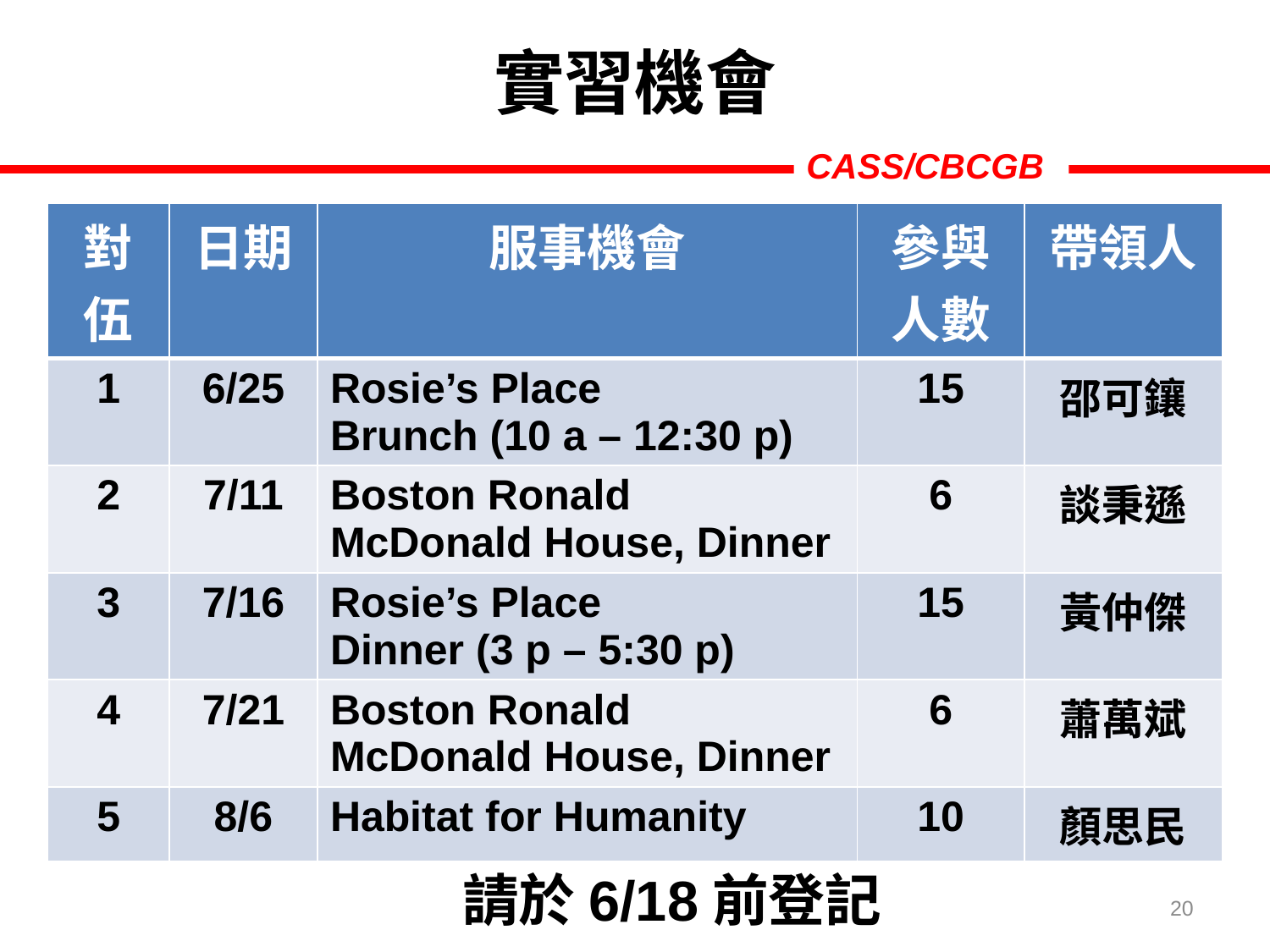

實習機會
CASS/CBCGB
| 對伍 | 日期 | 服事機會 | 參與人數 | 帶領人 |
| --- | --- | --- | --- | --- |
| 1 | 6/25 | Rosie’s Place Brunch (10 a – 12:30 p) | 15 | 邵可鑲 |
| 2 | 7/11 | Boston Ronald McDonald House, Dinner | 6 | 談秉遜 |
| 3 | 7/16 | Rosie’s Place Dinner (3 p – 5:30 p) | 15 | 黃仲傑 |
| 4 | 7/21 | Boston Ronald McDonald House, Dinner | 6 | 蕭萬斌 |
| 5 | 8/6 | Habitat for Humanity | 10 | 顏思民 |
請於6/18前登記
20